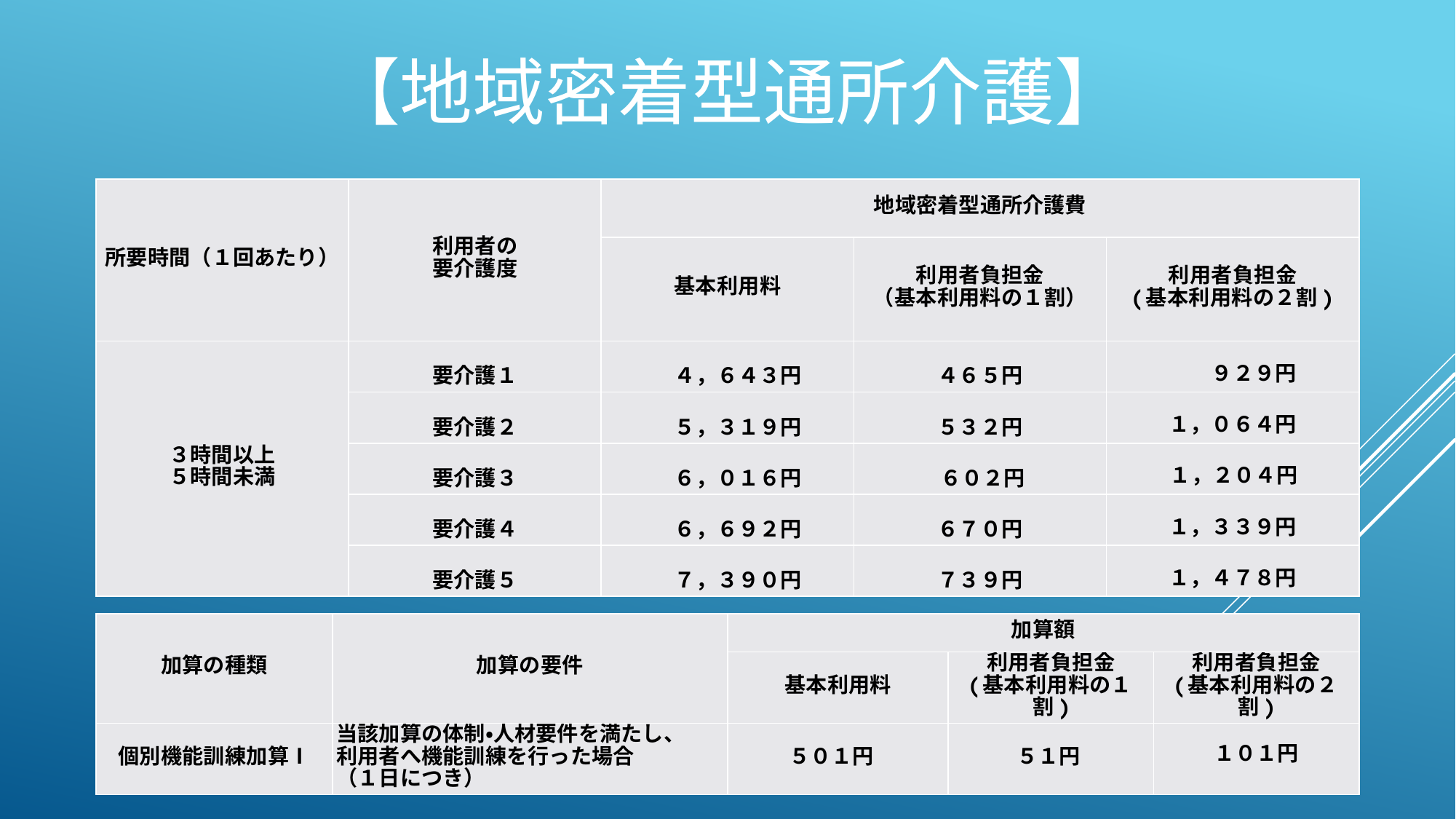

# 【地域密着型通所介護】
| 所要時間（１回あたり） | 利用者の 要介護度 | 地域密着型通所介護費 |  |  |
| --- | --- | --- | --- | --- |
|  |  | 基本利用料 | 利用者負担金 （基本利用料の１割） | 利用者負担金 (基本利用料の２割) |
| ３時間以上 ５時間未満 | 要介護１ | ４，６４３円 | ４６５円 | ９２９円 |
|  | 要介護２ | ５，３１９円 | ５３２円 | １，０６４円 |
|  | 要介護３ | ６，０１６円 | ６０２円 | １，２０４円 |
|  | 要介護４ | ６，６９２円 | ６７０円 | １，３３９円 |
|  | 要介護５ | ７，３９０円 | ７３９円 | １，４７８円 |
| 加算の種類 | 加算の要件 | 加算額 |  |  |
| --- | --- | --- | --- | --- |
|  |  | 基本利用料 | 利用者負担金 (基本利用料の１割) | 利用者負担金 (基本利用料の２割) |
| 個別機能訓練加算Ⅰ | 当該加算の体制・人材要件を満たし、 利用者へ機能訓練を行った場合 （１日につき） | ５０１円 | ５１円 | １０１円 |